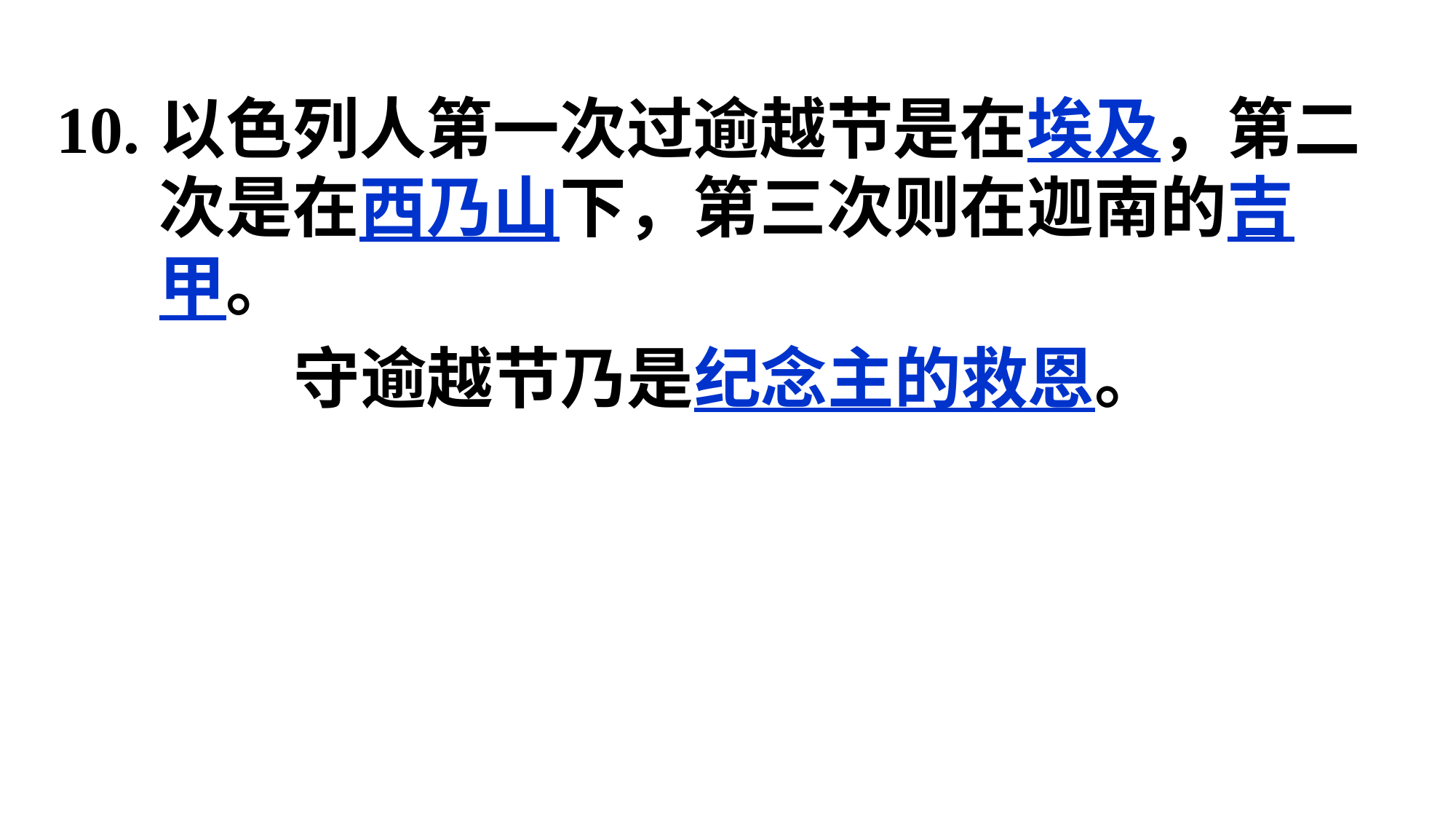

10.	以色列人第一次过逾越节是在埃及，第二次是在西乃山下，第三次则在迦南的吉甲。
守逾越节乃是纪念主的救恩。